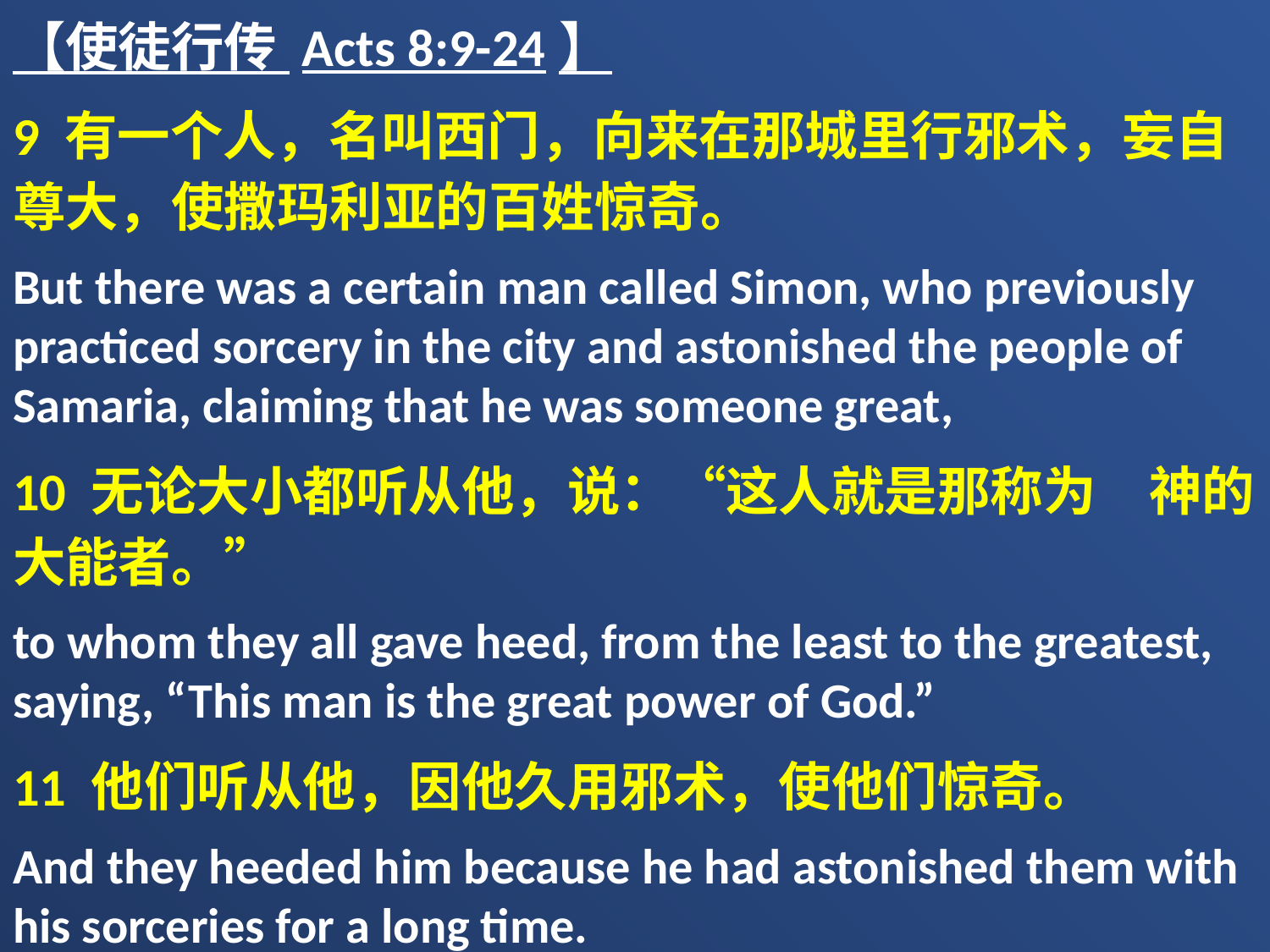

【使徒行传 Acts 8:9-24】
9 有一个人，名叫西门，向来在那城里行邪术，妄自尊大，使撒玛利亚的百姓惊奇。
But there was a certain man called Simon, who previously practiced sorcery in the city and astonished the people of Samaria, claiming that he was someone great,
10 无论大小都听从他，说：“这人就是那称为　神的大能者。”
to whom they all gave heed, from the least to the greatest, saying, “This man is the great power of God.”
11 他们听从他，因他久用邪术，使他们惊奇。
And they heeded him because he had astonished them with his sorceries for a long time.